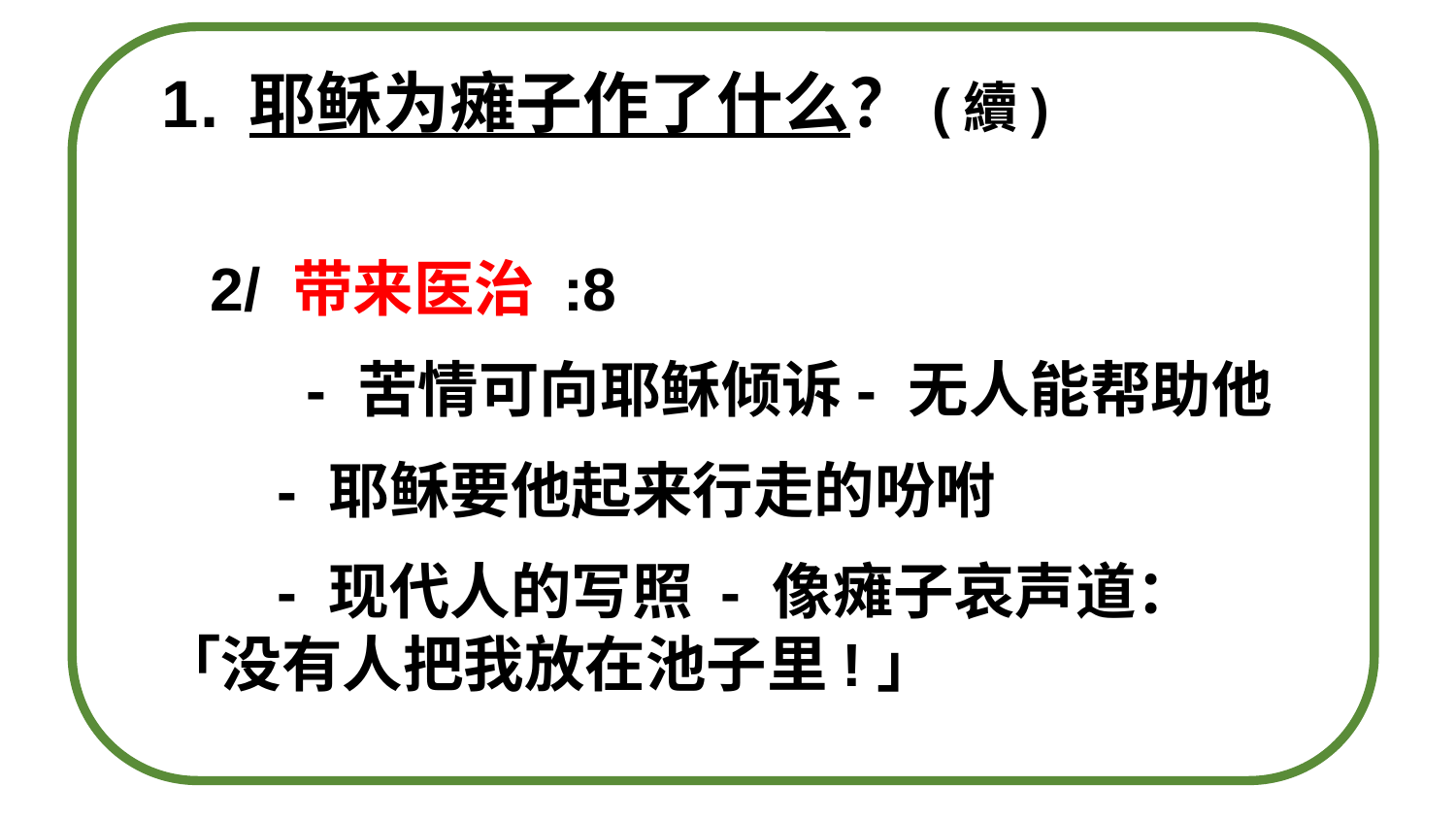

耶稣为瘫子作了什么？(續)

   2/ 带来医治 :8
	- 苦情可向耶稣倾诉- 无人能帮助他
       - 耶稣要他起来行走的吩咐
       - 现代人的写照 - 像瘫子哀声道：「没有人把我放在池子里!」